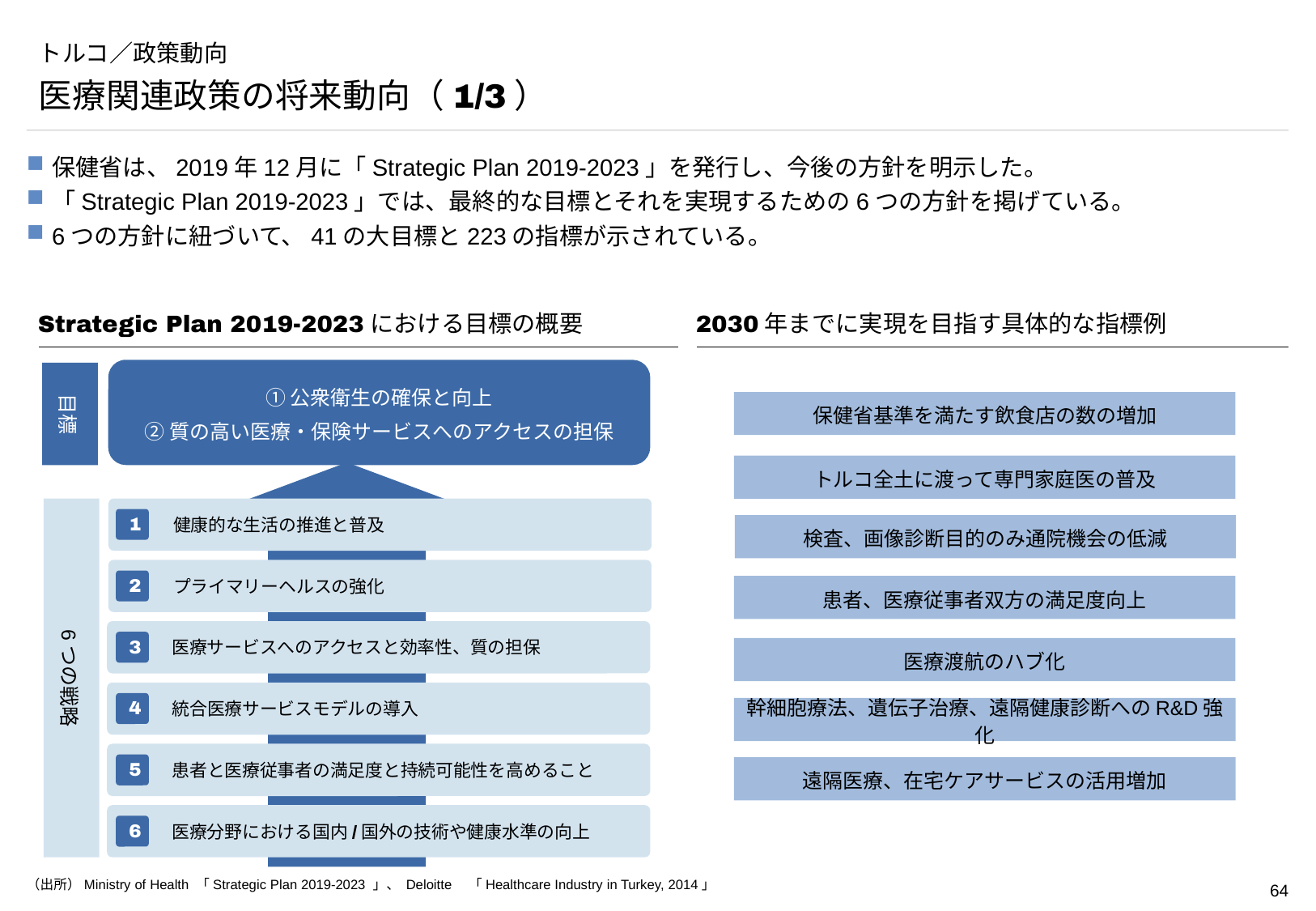

# トルコ／政策動向
医療関連政策の将来動向（1/3）
保健省は、2019年12月に「Strategic Plan 2019-2023」を発行し、今後の方針を明示した。
「Strategic Plan 2019-2023」では、最終的な目標とそれを実現するための6つの方針を掲げている。
6つの方針に紐づいて、41の大目標と223の指標が示されている。
Strategic Plan 2019-2023における目標の概要
2030年までに実現を目指す具体的な指標例
①公衆衛生の確保と向上
②質の高い医療・保険サービスへのアクセスの担保
目標
保健省基準を満たす飲食店の数の増加
トルコ全土に渡って専門家庭医の普及

6つの戦略
健康的な生活の推進と普及
1
検査、画像診断目的のみ通院機会の低減
プライマリーヘルスの強化
2
患者、医療従事者双方の満足度向上
医療サービスへのアクセスと効率性、質の担保
3
医療渡航のハブ化
統合医療サービスモデルの導入
4
幹細胞療法、遺伝子治療、遠隔健康診断へのR&D強化
患者と医療従事者の満足度と持続可能性を高めること
5
遠隔医療、在宅ケアサービスの活用増加
医療分野における国内/国外の技術や健康水準の向上
6
（出所）Ministry of Health 「Strategic Plan 2019-2023 」、 Deloitte　「Healthcare Industry in Turkey, 2014」